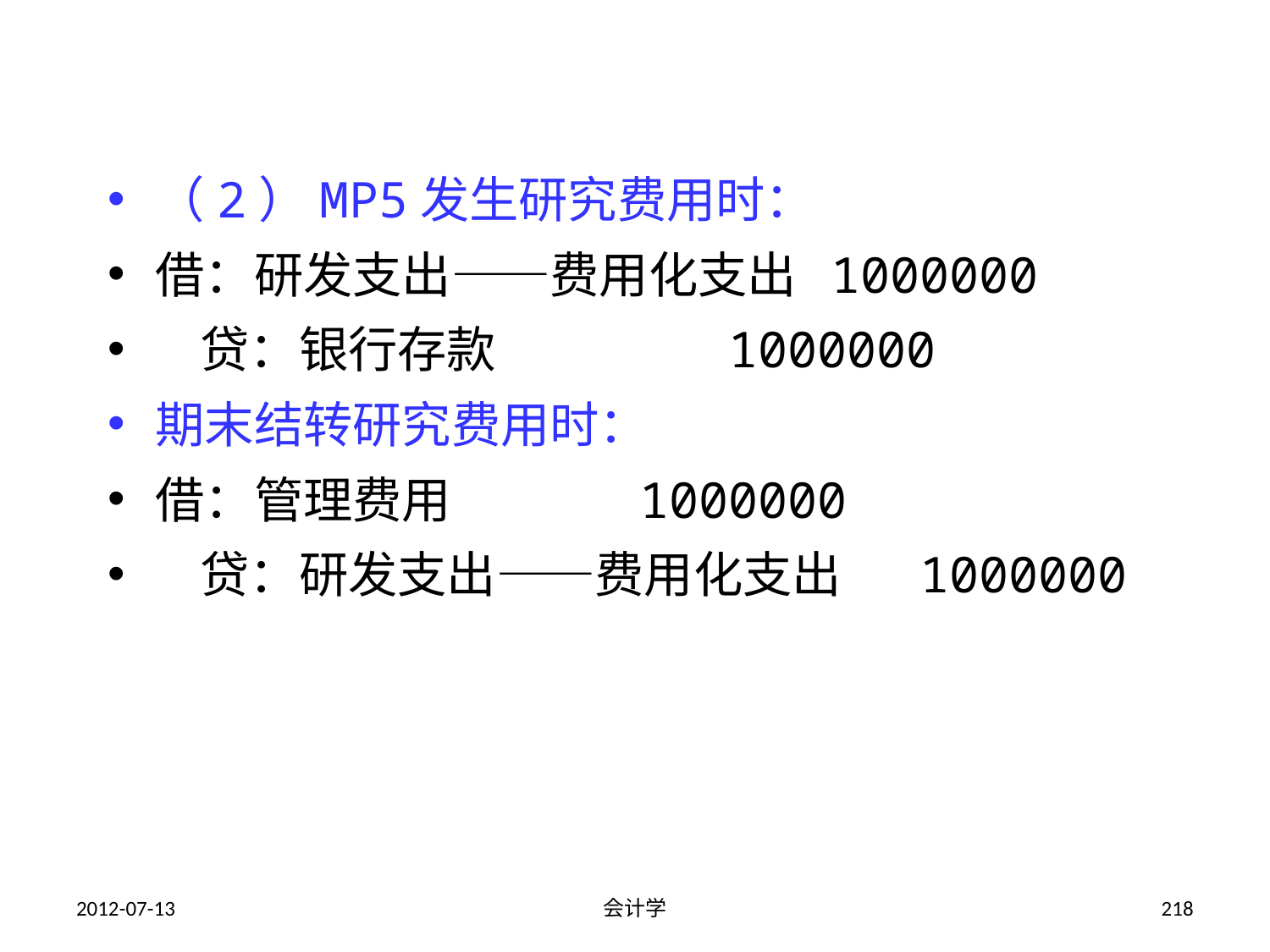

（2）MP5发生研究费用时：
借：研发支出——费用化支出  1000000
   贷：银行存款                    1000000
期末结转研究费用时：
借：管理费用                1000000
   贷：研发支出——费用化支出      1000000

2012-07-13
会计学
218